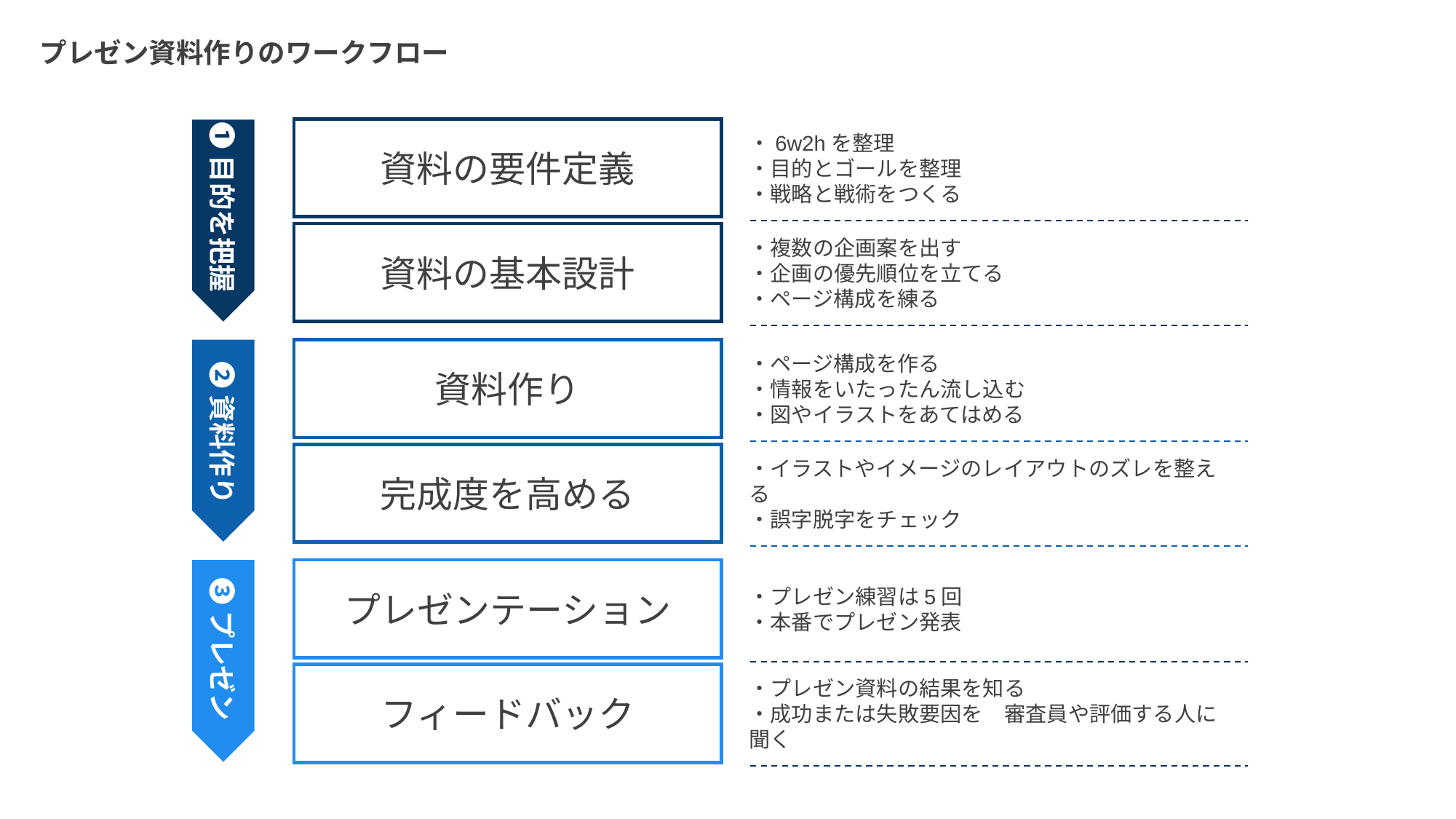

プレゼン資料作りのワークフロー
➊目的を把握
資料の要件定義
・6w2hを整理
・目的とゴールを整理
・戦略と戦術をつくる

資料の基本設計
・複数の企画案を出す
・企画の優先順位を立てる
・ページ構成を練る
資料作り
・ページ構成を作る
・情報をいたったん流し込む
・図やイラストをあてはめる
❷資料作り

完成度を高める
・イラストやイメージのレイアウトのズレを整える
・誤字脱字をチェック
プレゼンテーション
・プレゼン練習は5回
・本番でプレゼン発表
❸プレゼン

フィードバック
・プレゼン資料の結果を知る
・成功または失敗要因を　審査員や評価する人に聞く